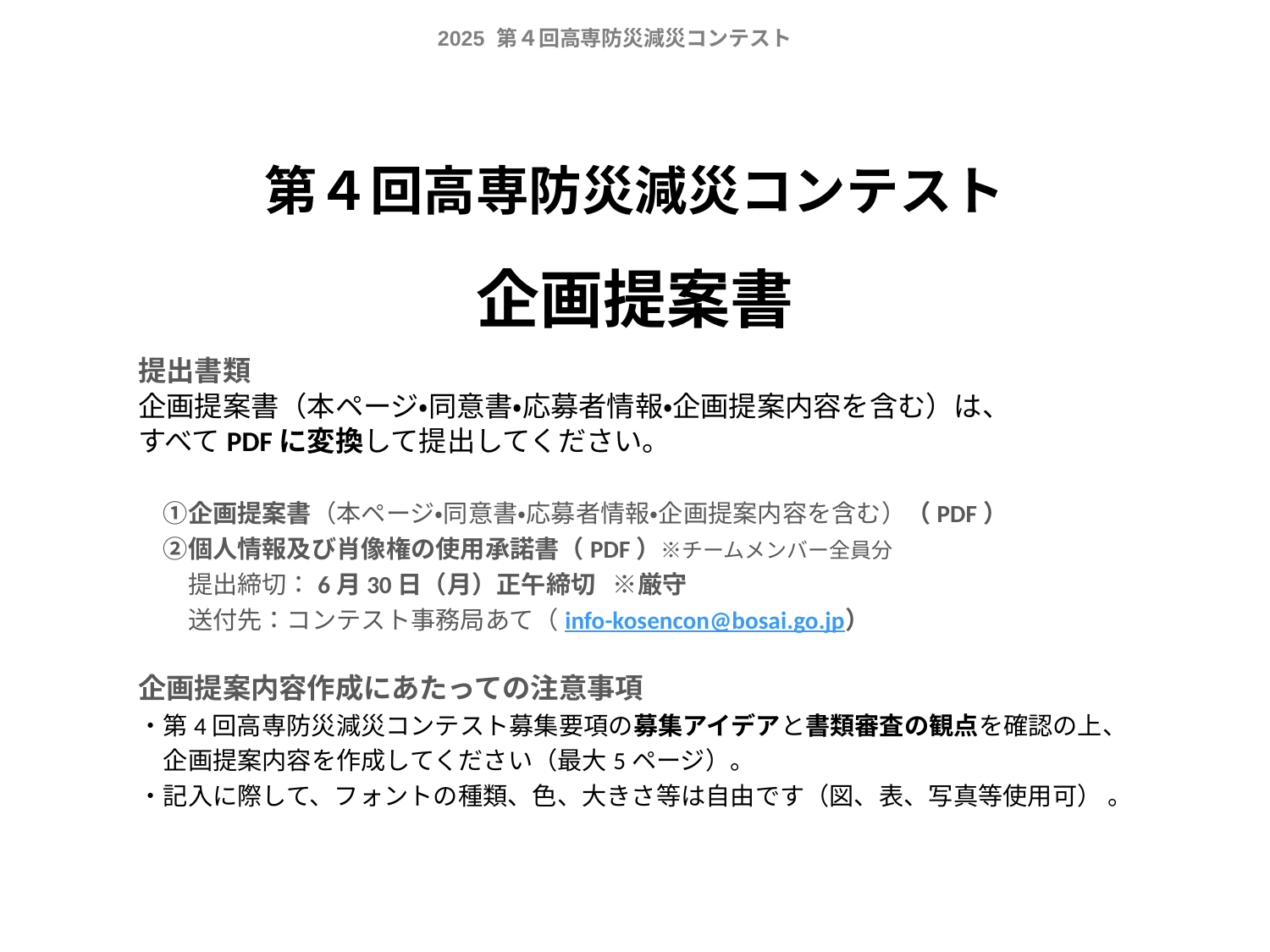

第４回高専防災減災コンテスト
企画提案書

提出書類
企画提案書（本ページ・同意書・応募者情報・企画提案内容を含む）は、
すべてPDFに変換して提出してください。

　①企画提案書（本ページ・同意書・応募者情報・企画提案内容を含む）（PDF）
　②個人情報及び肖像権の使用承諾書（PDF）※チームメンバー全員分
　　提出締切：6月30日（月）正午締切   ※厳守
　　送付先：コンテスト事務局あて（info-kosencon@bosai.go.jp）

企画提案内容作成にあたっての注意事項
・第4回高専防災減災コンテスト募集要項の募集アイデアと書類審査の観点を確認の上、
　企画提案内容を作成してください（最大5ページ）。
・記入に際して、フォントの種類、色、大きさ等は自由です（図、表、写真等使用可） 。